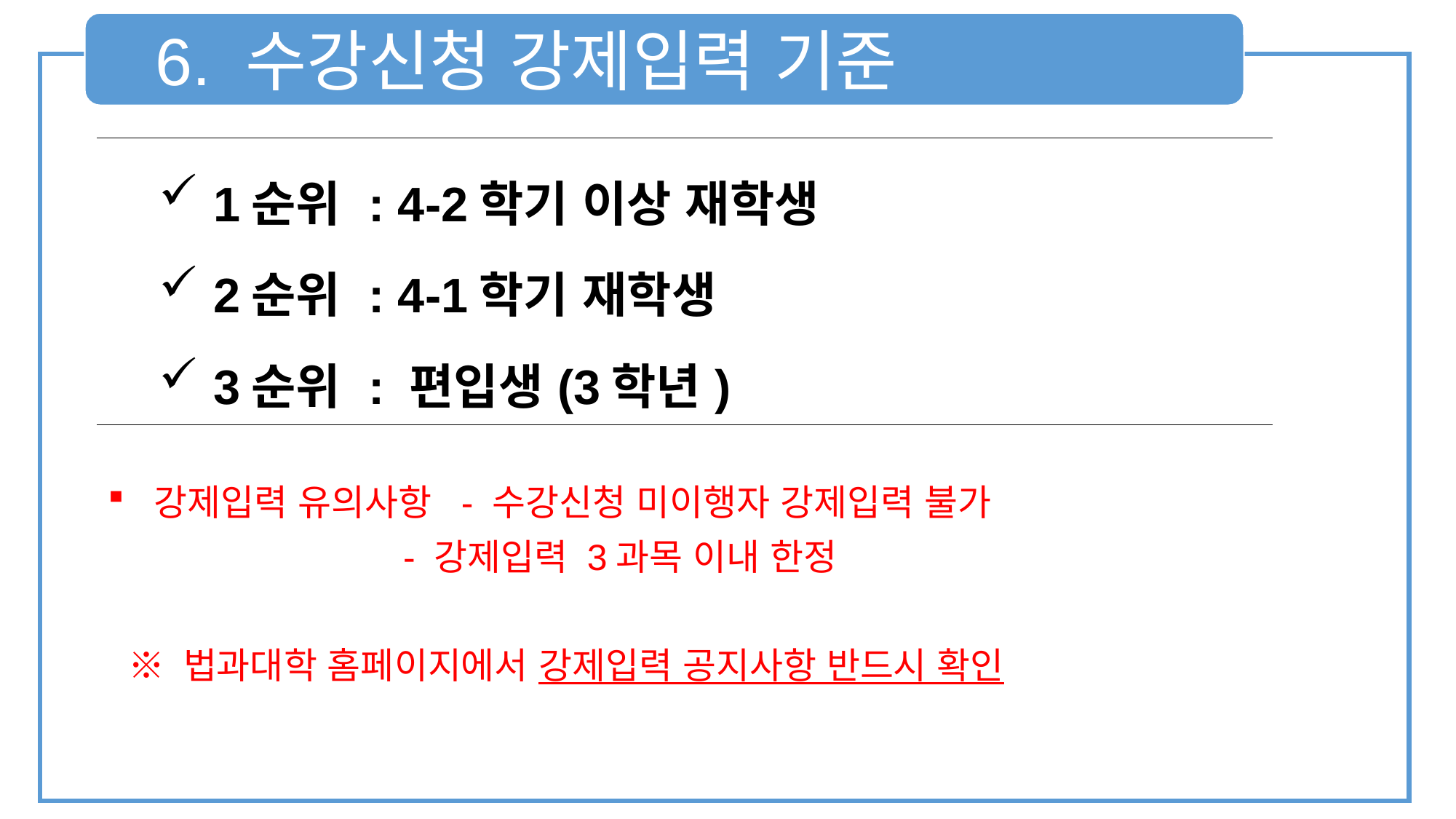

6. 수강신청 강제입력 기준

| 1순위 : 4-2학기 이상 재학생 2순위 : 4-1학기 재학생 3순위 : 편입생(3학년) |
| --- |
 강제입력 유의사항  - 수강신청 미이행자 강제입력 불가
                             - 강제입력 3과목 이내 한정

  ※ 법과대학 홈페이지에서 강제입력 공지사항 반드시 확인